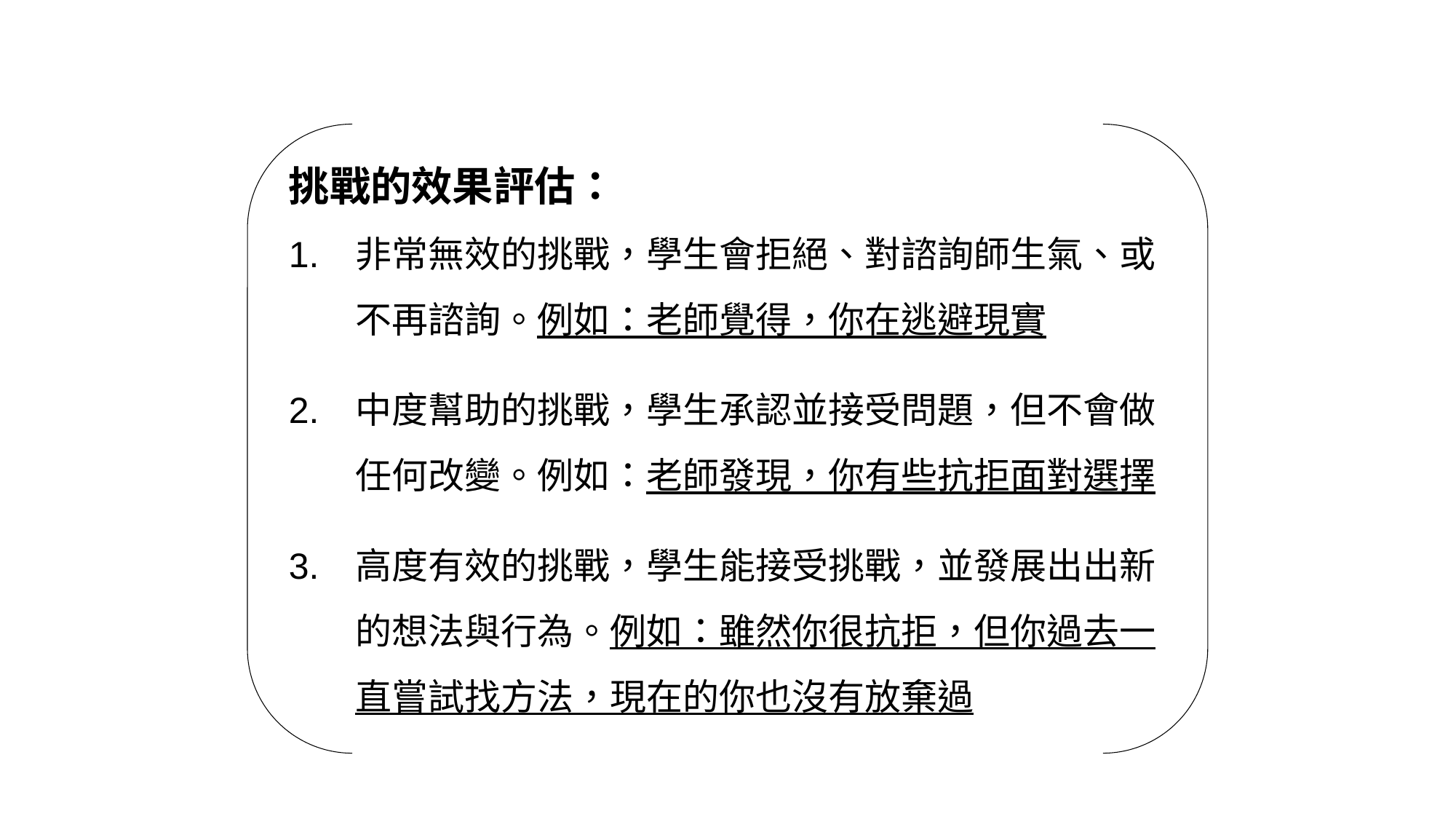

挑戰的效果評估：
非常無效的挑戰，學生會拒絕、對諮詢師生氣、或不再諮詢。例如：老師覺得，你在逃避現實

中度幫助的挑戰，學生承認並接受問題，但不會做任何改變。例如：老師發現，你有些抗拒面對選擇

高度有效的挑戰，學生能接受挑戰，並發展出出新的想法與行為。例如：雖然你很抗拒，但你過去一直嘗試找方法，現在的你也沒有放棄過